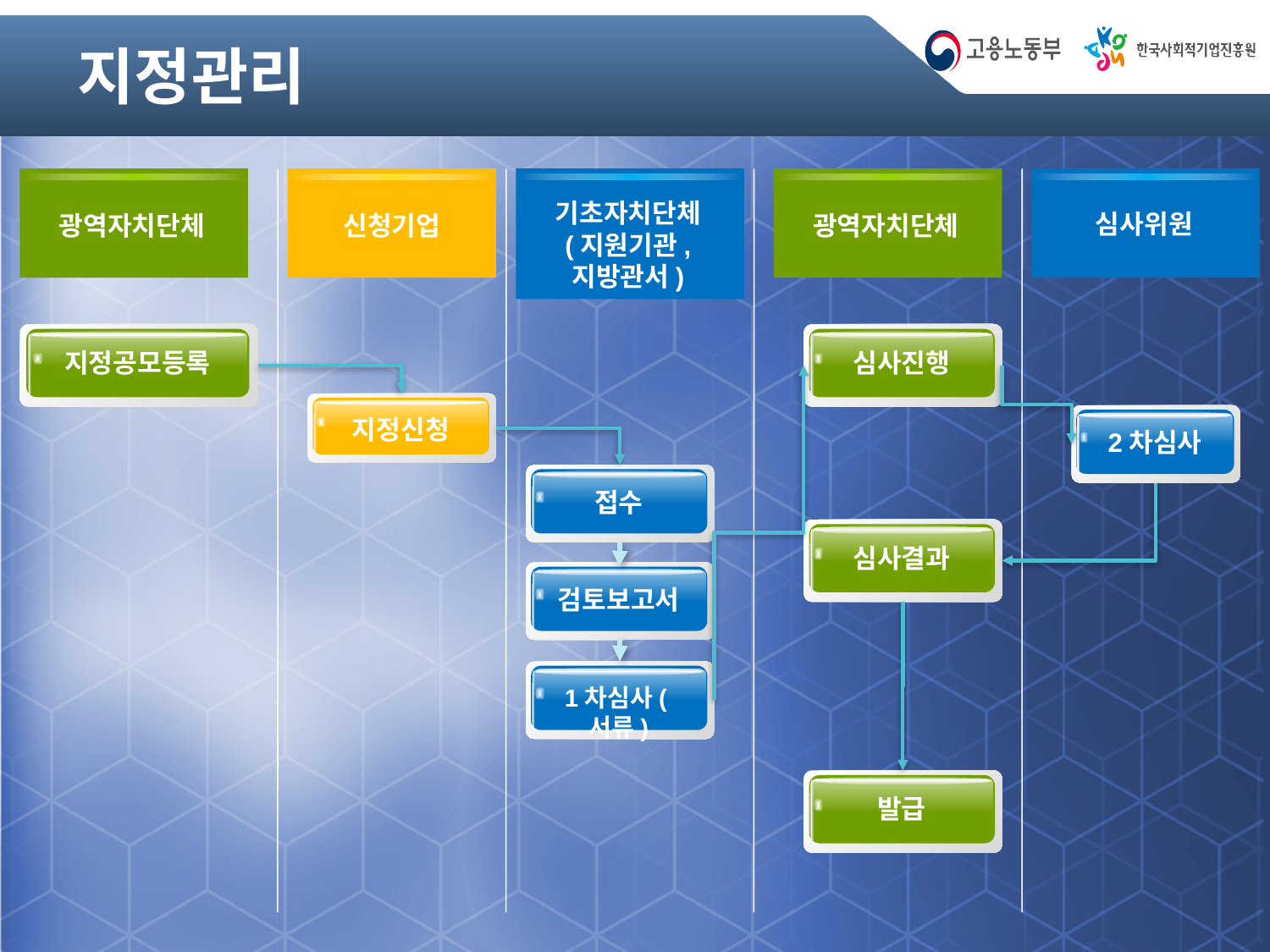

# 지정관리

기초자치단체
(지원기관, 지방관서)

광역자치단체

신청기업

광역자치단체

심사위원

지정공모등록

심사진행

지정신청

2차심사

접수

심사결과

검토보고서

1차심사(서류)

발급